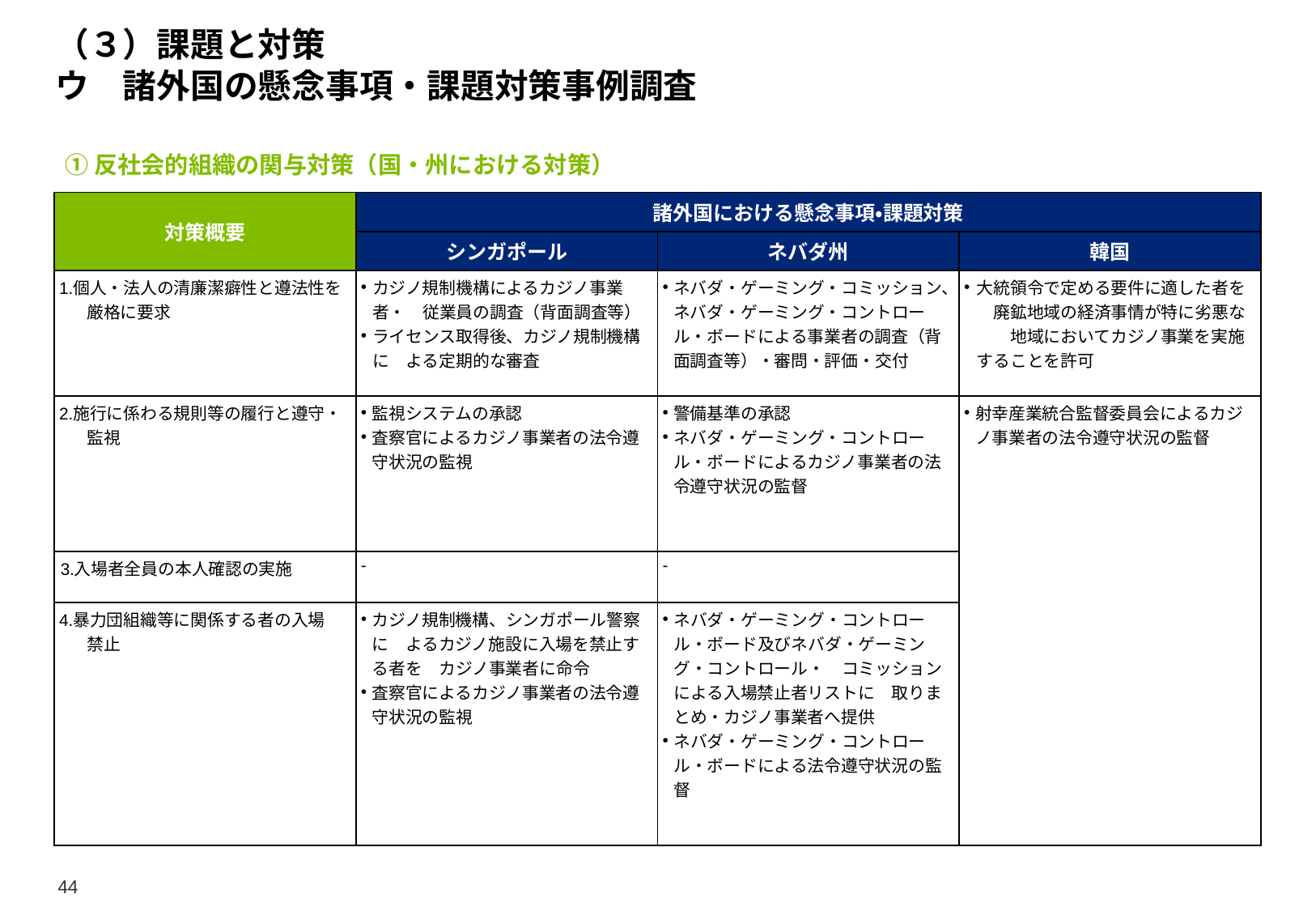

# （３）課題と対策 ウ　諸外国の懸念事項・課題対策事例調査
①反社会的組織の関与対策（国・州における対策）
| 対策概要 | 諸外国における懸念事項・課題対策 |  |  |
| --- | --- | --- | --- |
|  | シンガポール | ネバダ州 | 韓国 |
| 個人・法人の清廉潔癖性と遵法性を　厳格に要求 | カジノ規制機構によるカジノ事業者・　従業員の調査（背面調査等） ライセンス取得後、カジノ規制機構に　よる定期的な審査 | ネバダ・ゲーミング・コミッション、ネバダ・ゲーミング・コントロール・ボードによる事業者の調査（背面調査等）・審問・評価・交付 | 大統領令で定める要件に適した者を　廃鉱地域の経済事情が特に劣悪な　　地域においてカジノ事業を実施することを許可 |
| 施行に係わる規則等の履行と遵守・　監視 | 監視システムの承認 査察官によるカジノ事業者の法令遵守状況の監視 | 警備基準の承認 ネバダ・ゲーミング・コントロール・ボードによるカジノ事業者の法令遵守状況の監督 | 射幸産業統合監督委員会によるカジノ事業者の法令遵守状況の監督 |
| 入場者全員の本人確認の実施 | - | - |  |
| 暴力団組織等に関係する者の入場　　禁止 | カジノ規制機構、シンガポール警察に　よるカジノ施設に入場を禁止する者を　カジノ事業者に命令 査察官によるカジノ事業者の法令遵守状況の監視 | ネバダ・ゲーミング・コントロール・ボード及びネバダ・ゲーミング・コントロール・　コミッションによる入場禁止者リストに　取りまとめ・カジノ事業者へ提供 ネバダ・ゲーミング・コントロール・ボードによる法令遵守状況の監督 |  |
44